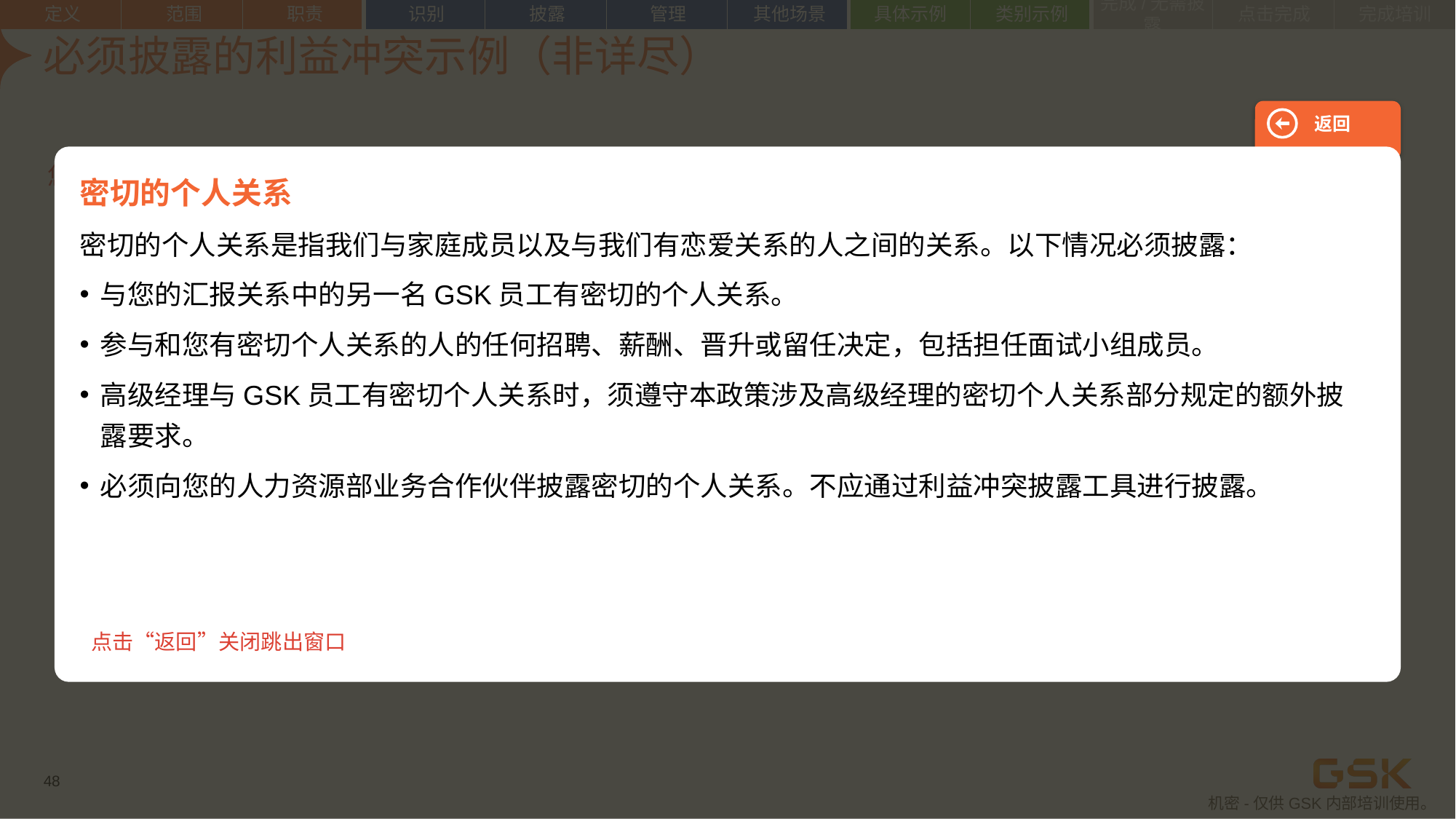

定义
范围
职责
识别
披露
管理
其他场景
具体示例
类别示例
点击完成
完成培训
完成/无需披露
|  |  |  |  |  |  |  |  |  |  |  |  |
| --- | --- | --- | --- | --- | --- | --- | --- | --- | --- | --- | --- |

返回

密切的个人关系
密切的个人关系是指我们与家庭成员以及与我们有恋爱关系的人之间的关系。以下情况必须披露：
与您的汇报关系中的另一名GSK员工有密切的个人关系。
参与和您有密切个人关系的人的任何招聘、薪酬、晋升或留任决定，包括担任面试小组成员。
高级经理与GSK员工有密切个人关系时，须遵守本政策涉及高级经理的密切个人关系部分规定的额外披露要求。
必须向您的人力资源部业务合作伙伴披露密切的个人关系。不应通过利益冲突披露工具进行披露。

点击“返回”关闭跳出窗口
# 必须披露的利益冲突示例（非详尽）
您可以通过点击查看更多内容
个人关系
个人经济利益
外部专业利益和外部董事会成员资格
政府关系
密切的个人关系
其他情况
48